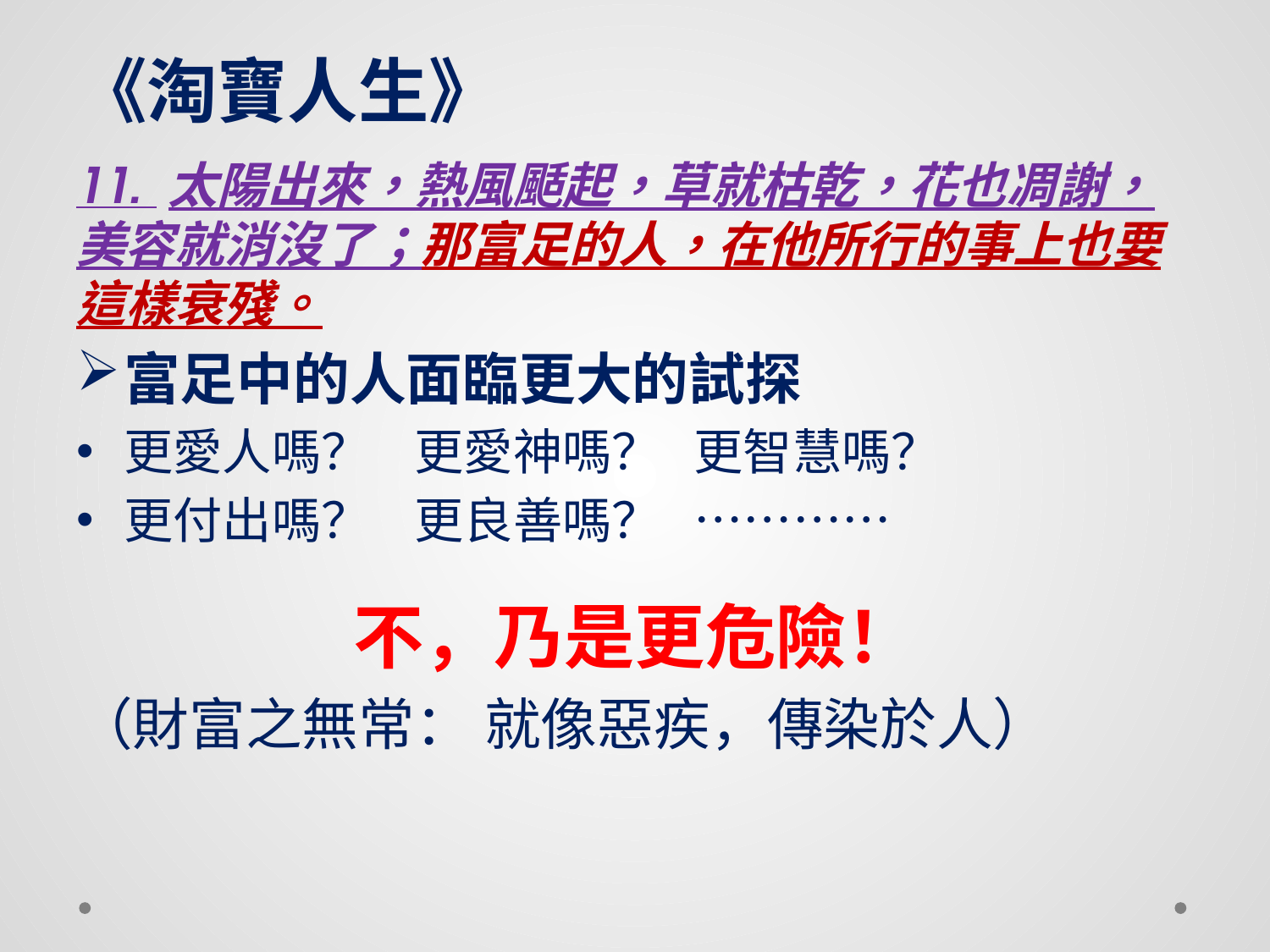

# 《淘寶人生》
11. 太陽出來，熱風颳起，草就枯乾，花也凋謝，美容就消沒了；那富足的人，在他所行的事上也要這樣衰殘。
富足中的人面臨更大的試探
更愛人嗎？    更愛神嗎？   更智慧嗎？
更付出嗎？    更良善嗎？   …………

不，乃是更危險！
（財富之無常： 就像惡疾，傳染於人）